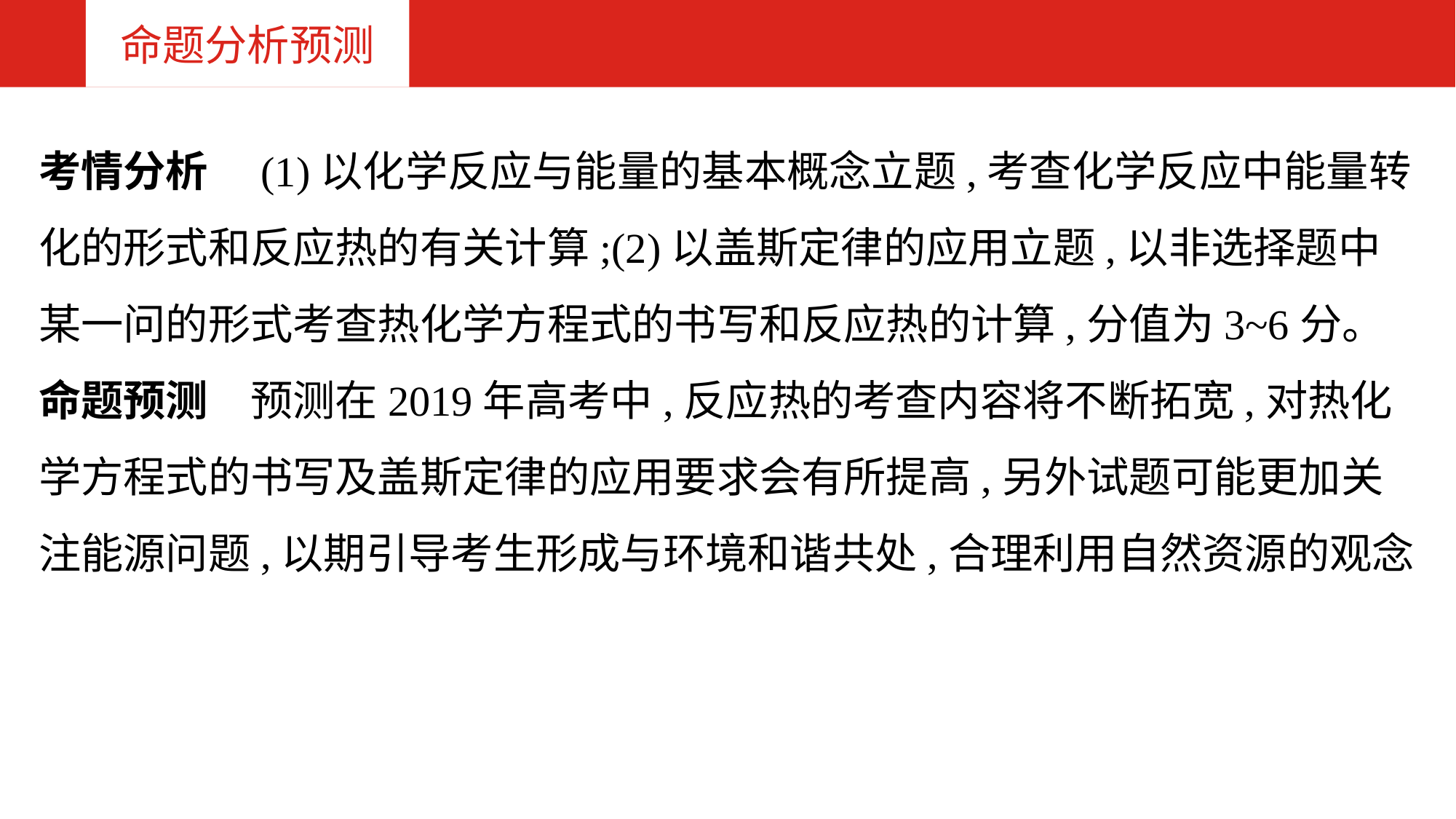

命题分析预测
考情分析　(1)以化学反应与能量的基本概念立题,考查化学反应中能量转化的形式和反应热的有关计算;(2)以盖斯定律的应用立题,以非选择题中某一问的形式考查热化学方程式的书写和反应热的计算,分值为3~6分。
命题预测　预测在2019年高考中,反应热的考查内容将不断拓宽,对热化学方程式的书写及盖斯定律的应用要求会有所提高,另外试题可能更加关注能源问题,以期引导考生形成与环境和谐共处,合理利用自然资源的观念